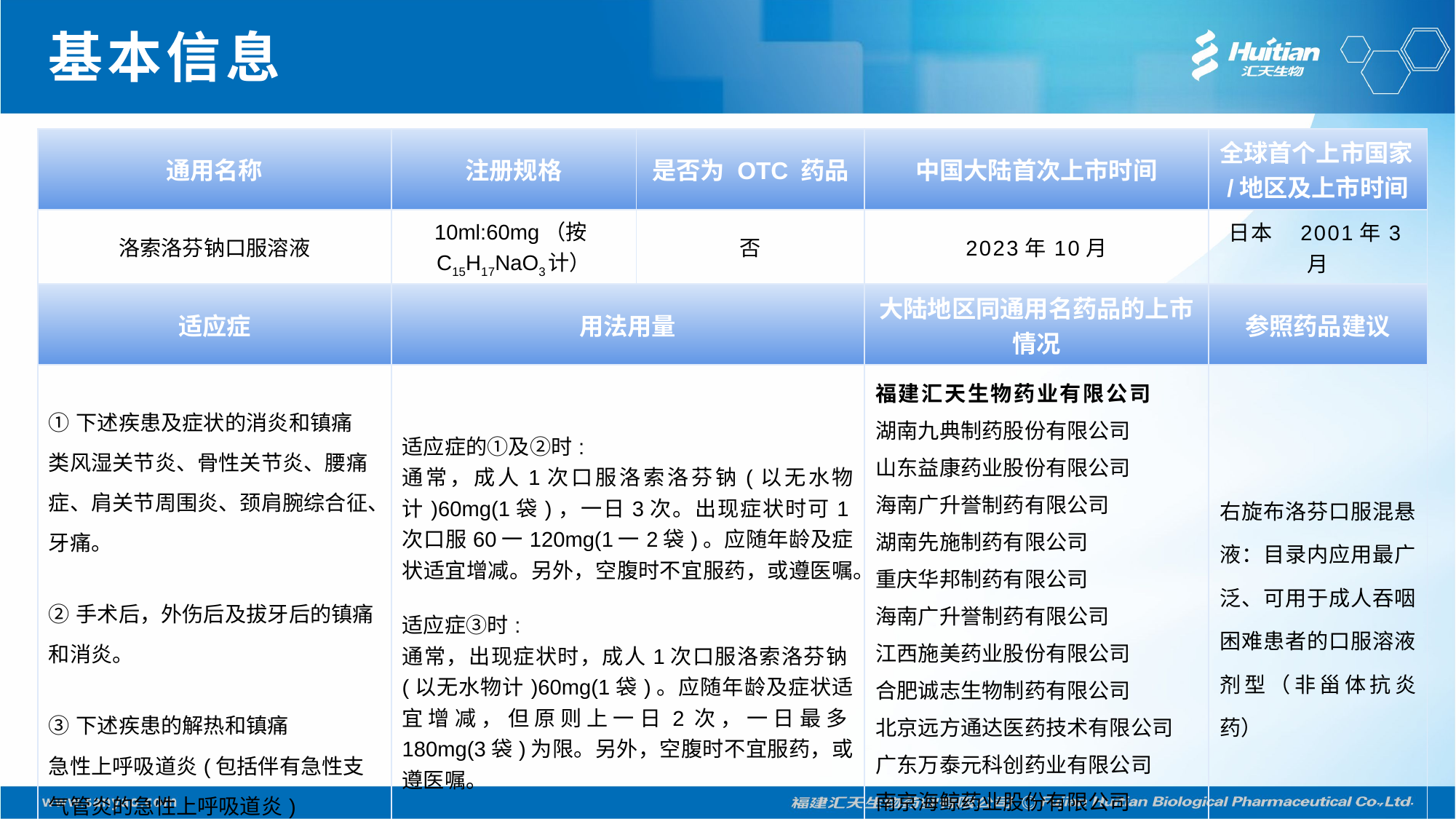

# 基本信息
| 通用名称 | 注册规格 | 是否为 OTC 药品 | 中国大陆首次上市时间 | 全球首个上市国家/地区及上市时间 |
| --- | --- | --- | --- | --- |
| 洛索洛芬钠口服溶液 | 10ml:60mg（按C15H17NaO3计） | 否 | 2023年10月 | 日本 2001年3月 |
| 适应症 | 用法用量 |  | 大陆地区同通用名药品的上市情况 | 参照药品建议 |
| ①下述疾患及症状的消炎和镇痛 类风湿关节炎、骨性关节炎、腰痛症、肩关节周围炎、颈肩腕综合征、牙痛。 ②手术后，外伤后及拔牙后的镇痛和消炎。 ③下述疾患的解热和镇痛 急性上呼吸道炎(包括伴有急性支气管炎的急性上呼吸道炎) | 适应症的①及②时: 通常，成人1次口服洛索洛芬钠(以无水物计)60mg(1袋)，一日3次。出现症状时可1次口服60一120mg(1一2袋)。应随年龄及症状适宜增减。另外，空腹时不宜服药，或遵医嘱。 适应症③时: 通常，出现症状时，成人1次口服洛索洛芬钠(以无水物计)60mg(1袋)。应随年龄及症状适宜增减，但原则上一日2次，一日最多180mg(3袋)为限。另外，空腹时不宜服药，或遵医嘱。 |  | 福建汇天生物药业有限公司 湖南九典制药股份有限公司 山东益康药业股份有限公司 海南广升誉制药有限公司 湖南先施制药有限公司 重庆华邦制药有限公司 海南广升誉制药有限公司 江西施美药业股份有限公司 合肥诚志生物制药有限公司 北京远方通达医药技术有限公司 广东万泰元科创药业有限公司 南京海鲸药业股份有限公司 合肥启旸生物医药科技有限公司 | 右旋布洛芬口服混悬液：目录内应用最广泛、可用于成人吞咽困难患者的口服溶液剂型（非甾体抗炎药） |